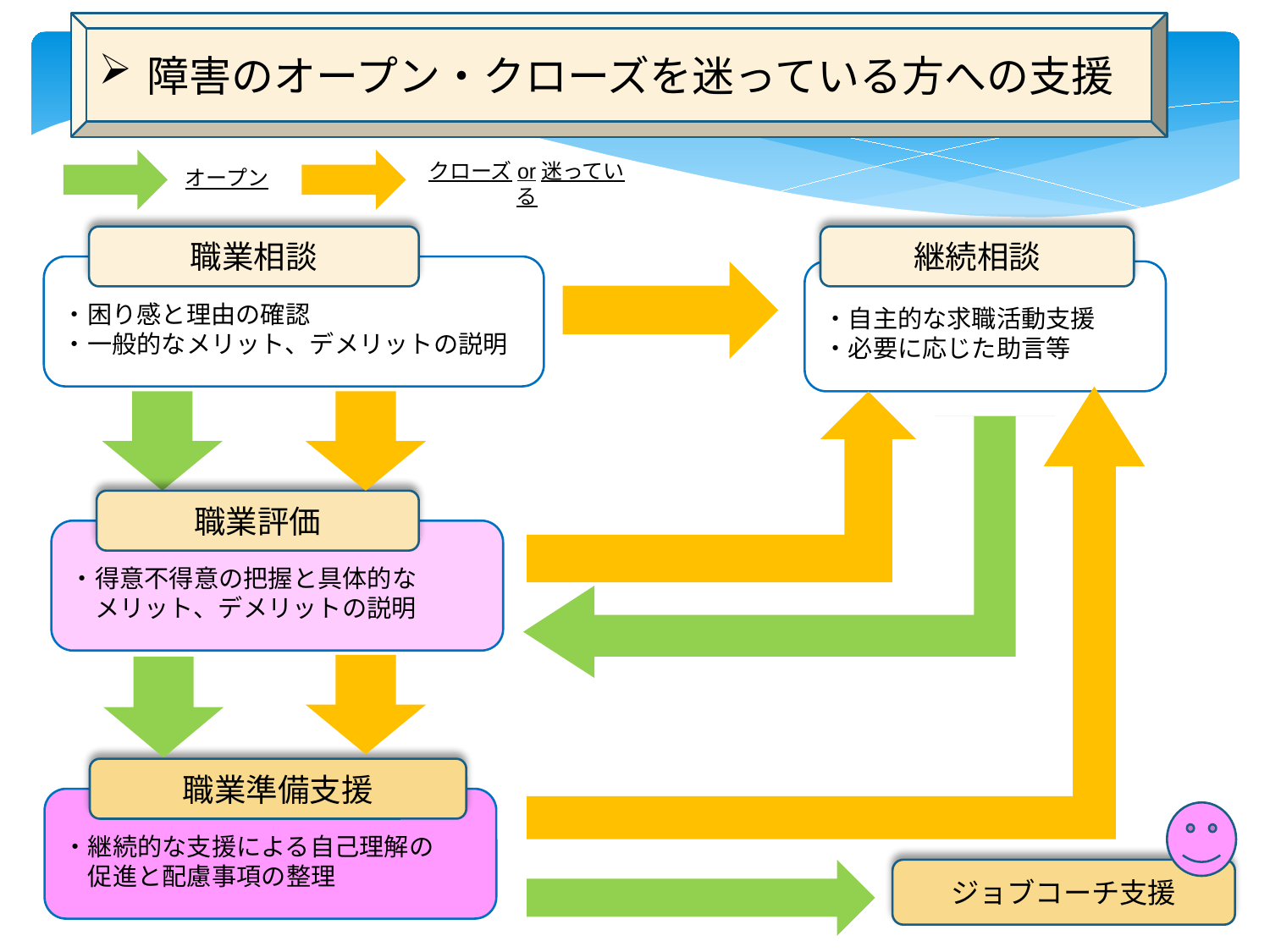

障害のオープン・クローズを迷っている方への支援

オープン
クローズor迷っている
職業相談
継続相談

・困り感と理由の確認
・一般的なメリット、デメリットの説明

・自主的な求職活動支援
・必要に応じた助言等

オープン
職業評価

・得意不得意の把握と具体的な
　メリット、デメリットの説明
職業準備支援

・継続的な支援による自己理解の
　促進と配慮事項の整理
ジョブコーチ支援